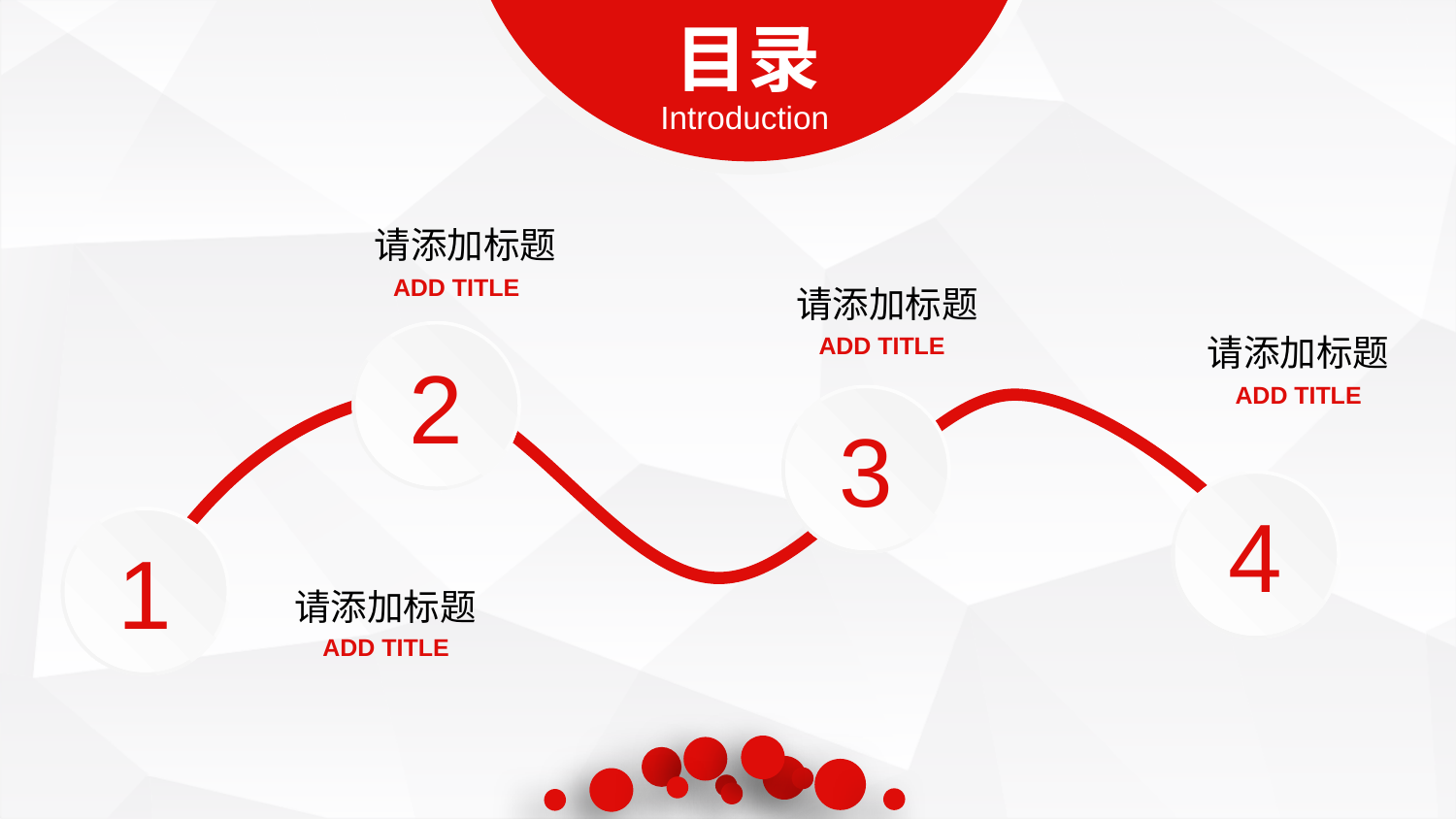

目录
Introduction
请添加标题
Add title
请添加标题

2
Add title
请添加标题
Add title

3

4

1
请添加标题
Add title

延时文字